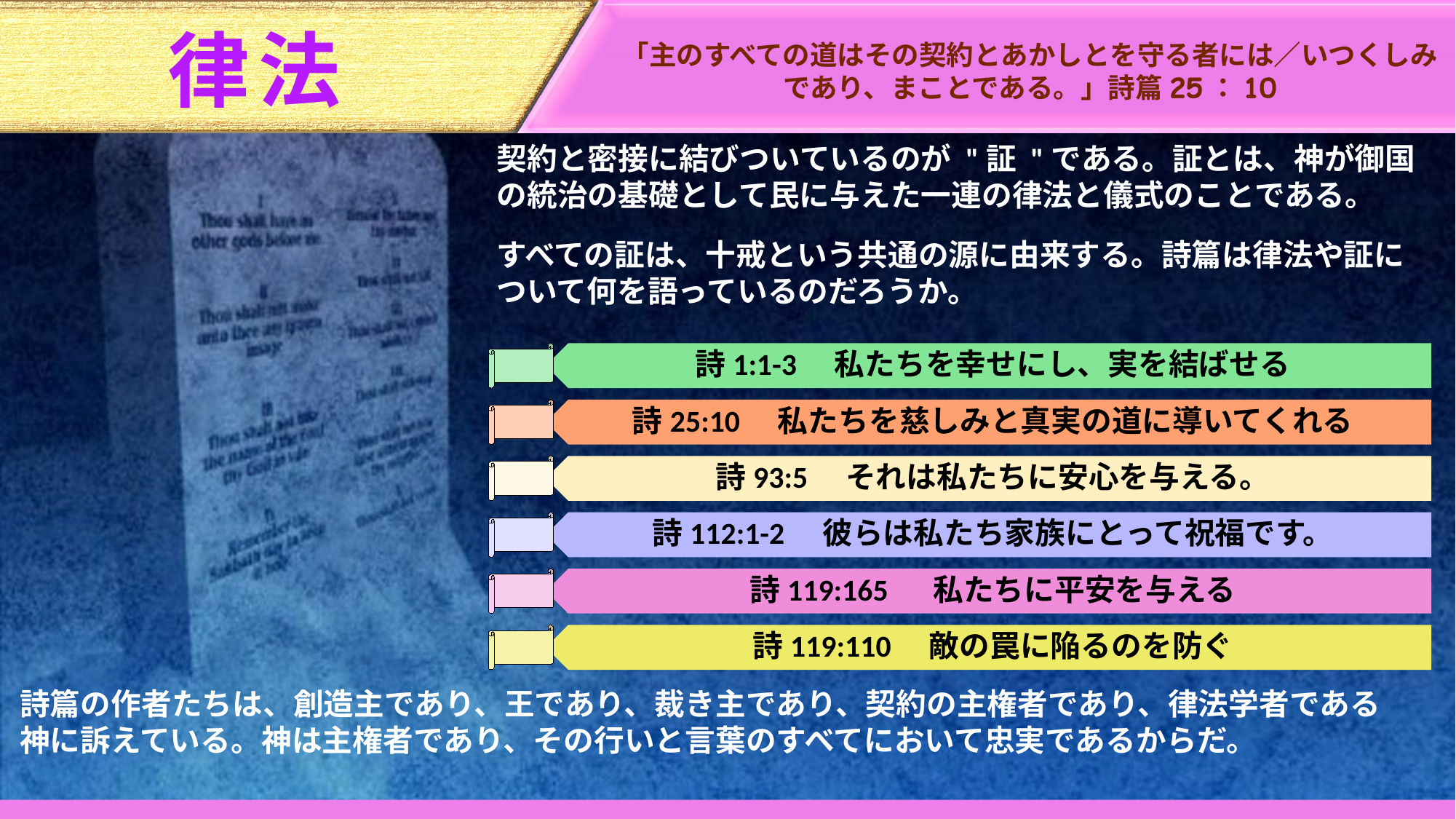

律法
「主のすべての道はその契約とあかしとを守る者には／いつくしみであり、まことである。」詩篇25：10
契約と密接に結びついているのが "証 "である。証とは、神が御国の統治の基礎として民に与えた一連の律法と儀式のことである。
すべての証は、十戒という共通の源に由来する。詩篇は律法や証に　ついて何を語っているのだろうか。
詩1:1-3　私たちを幸せにし、実を結ばせる
詩25:10　私たちを慈しみと真実の道に導いてくれる
詩93:5　それは私たちに安心を与える。
詩112:1-2　彼らは私たち家族にとって祝福です。
詩119:165 　私たちに平安を与える
詩119:110　敵の罠に陥るのを防ぐ
詩篇の作者たちは、創造主であり、王であり、裁き主であり、契約の主権者であり、律法学者である　神に訴えている。神は主権者であり、その行いと言葉のすべてにおいて忠実であるからだ。